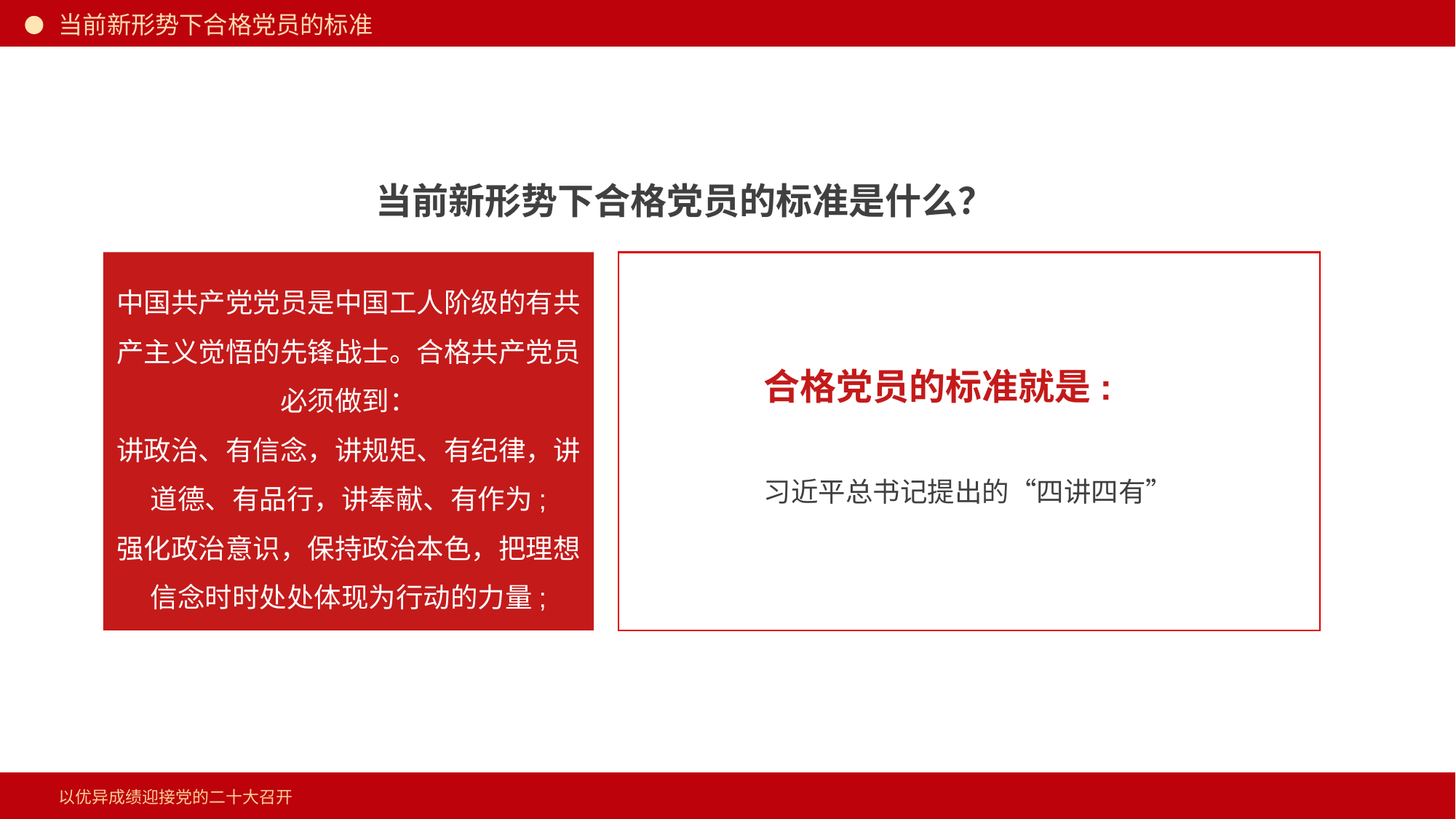

当前新形势下合格党员的标准是什么？

中国共产党党员是中国工人阶级的有共产主义觉悟的先锋战士。合格共产党员必须做到：
讲政治、有信念，讲规矩、有纪律，讲道德、有品行，讲奉献、有作为;
强化政治意识，保持政治本色，把理想信念时时处处体现为行动的力量;
合格党员的标准就是:
习近平总书记提出的“四讲四有”